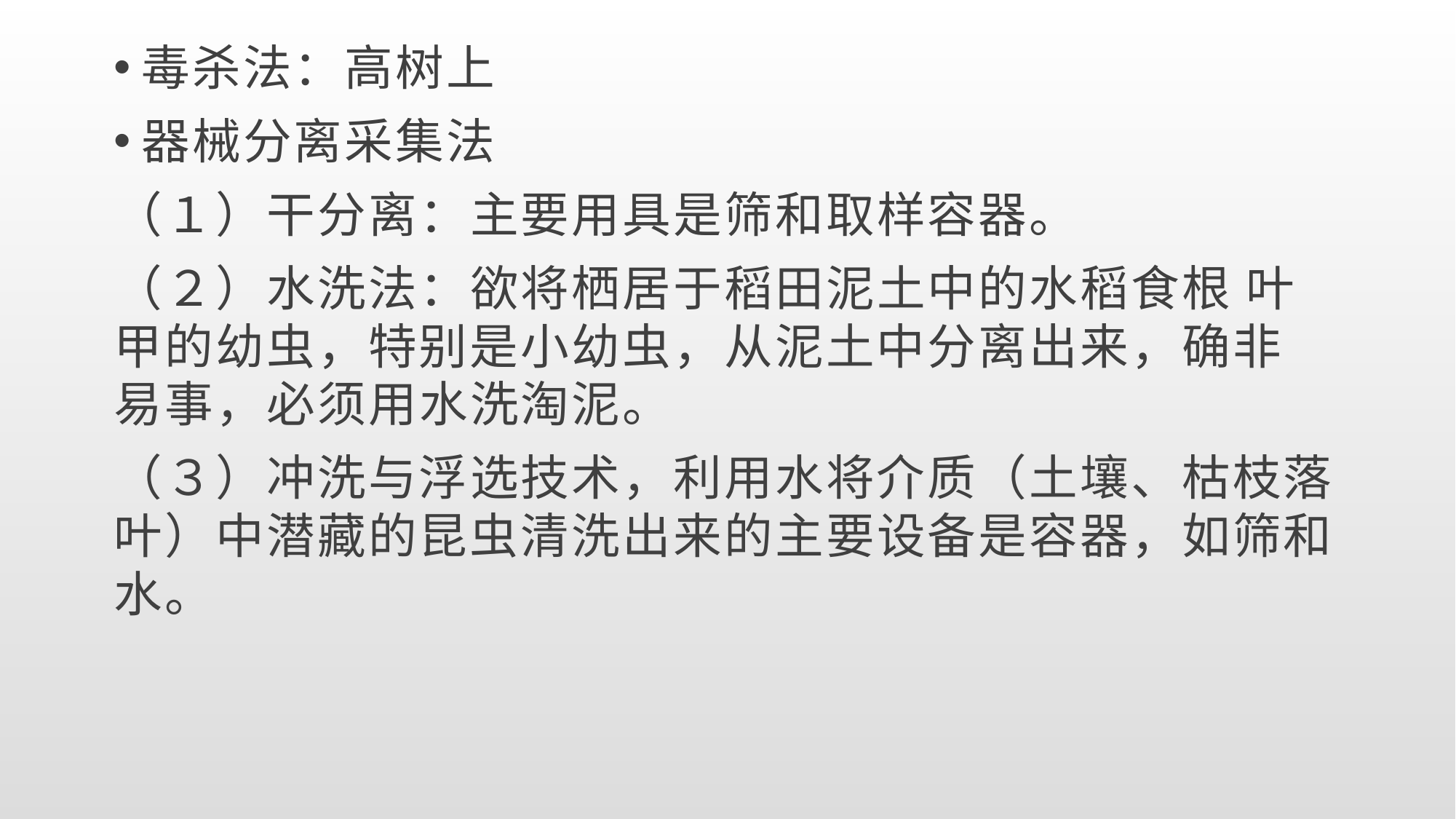

毒杀法：高树上
器械分离采集法
（１）干分离：主要用具是筛和取样容器。
（２）水洗法：欲将栖居于稻田泥土中的水稻食根 叶甲的幼虫，特别是小幼虫，从泥土中分离出来，确非 易事，必须用水洗淘泥。
（３）冲洗与浮选技术，利用水将介质（土壤、枯枝落叶）中潜藏的昆虫清洗出来的主要设备是容器，如筛和水。